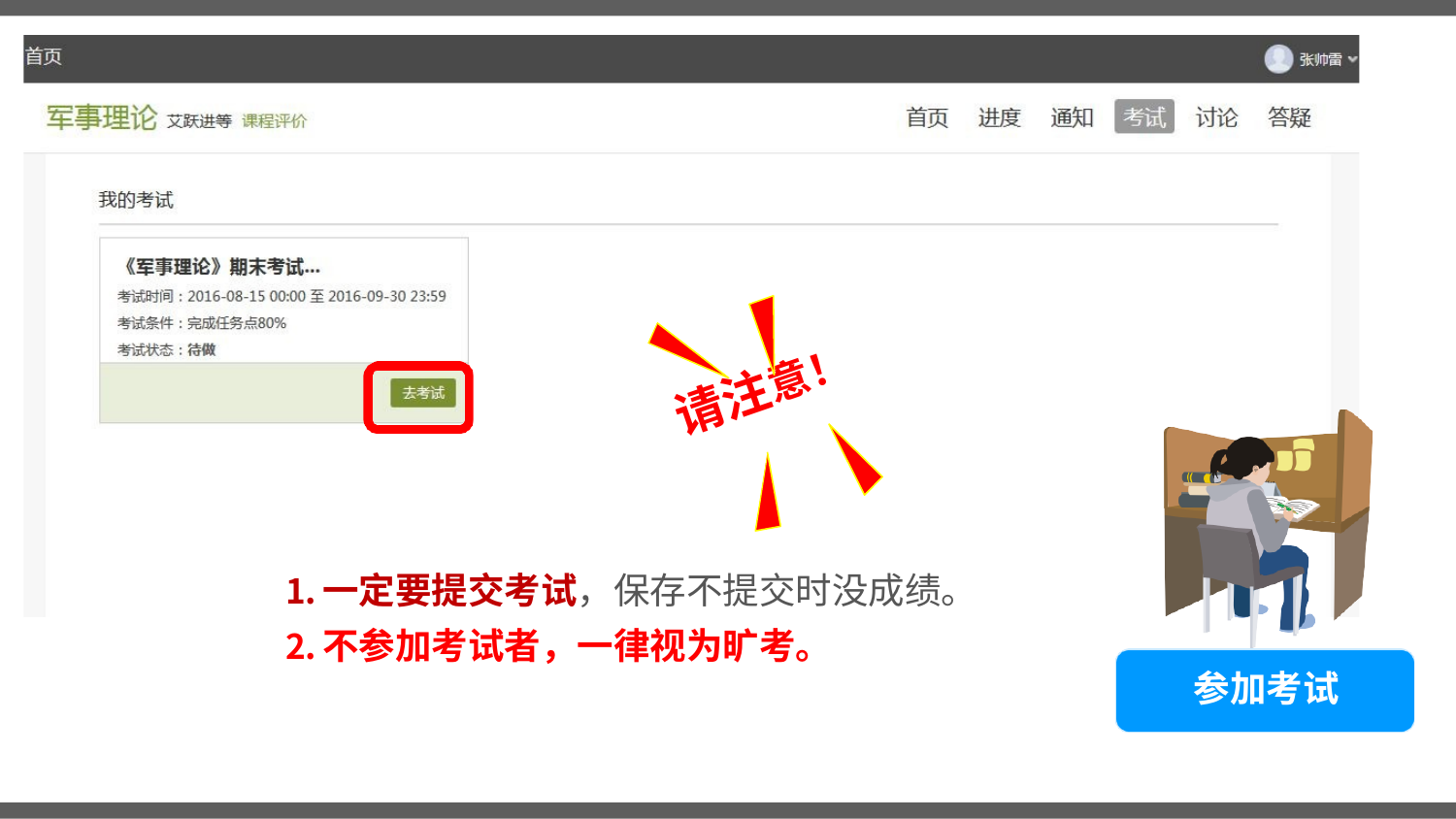

请注意！

一定要提交考试，保存不提交时没成绩。
不参加考试者，一律视为旷考。
参加考试